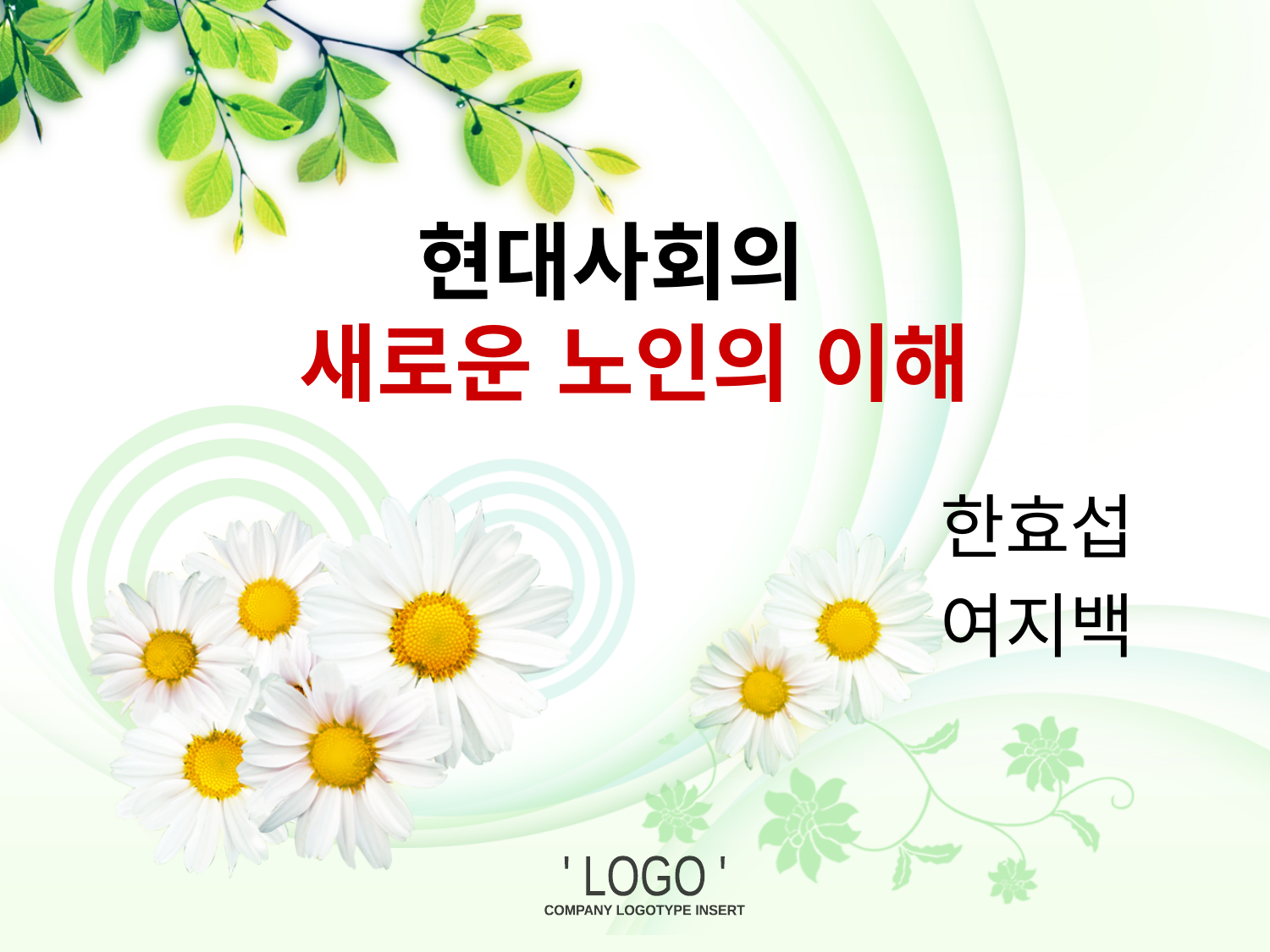

# 현대사회의 새로운 노인의 이해
한효섭
여지백